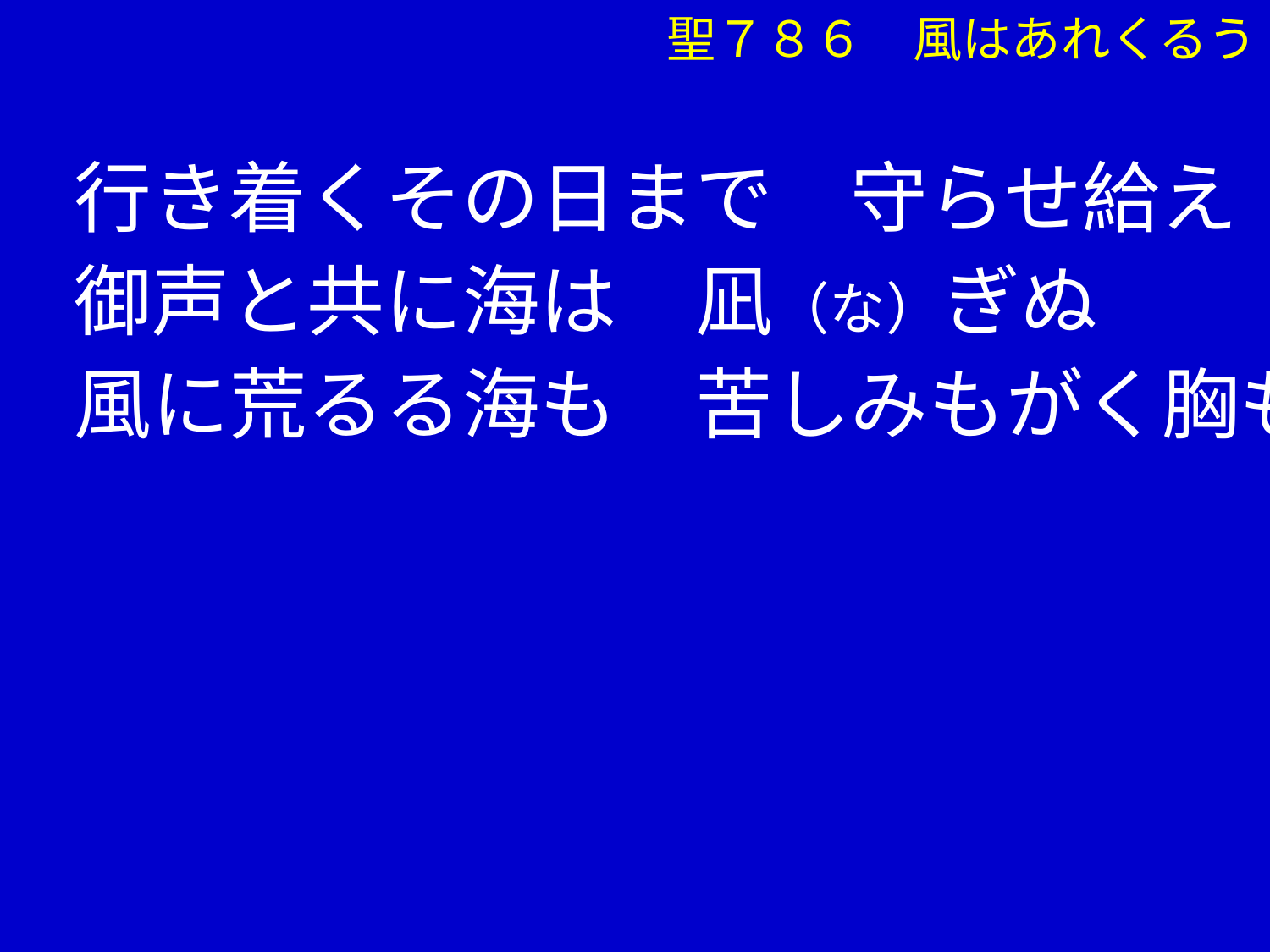

聖７８６　風はあれくるう

　行き着くその日まで　守らせ給え
　御声と共に海は　凪（な）ぎぬ
　風に荒るる海も　苦しみもがく胸も